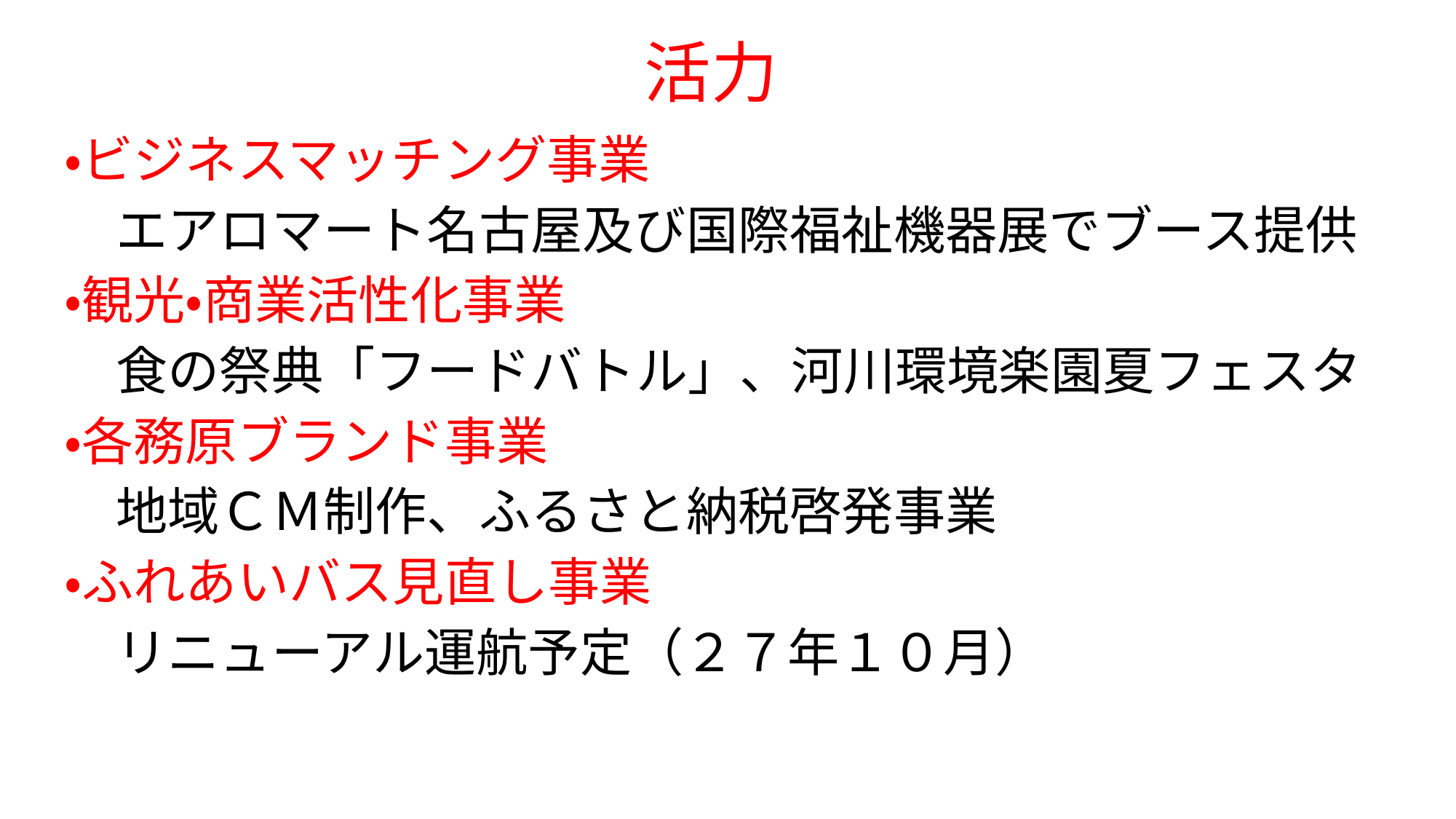

# 活力
・ビジネスマッチング事業
　エアロマート名古屋及び国際福祉機器展でブース提供
・観光・商業活性化事業
　食の祭典「フードバトル」、河川環境楽園夏フェスタ
・各務原ブランド事業
　地域ＣＭ制作、ふるさと納税啓発事業
・ふれあいバス見直し事業
　リニューアル運航予定（２７年１０月）